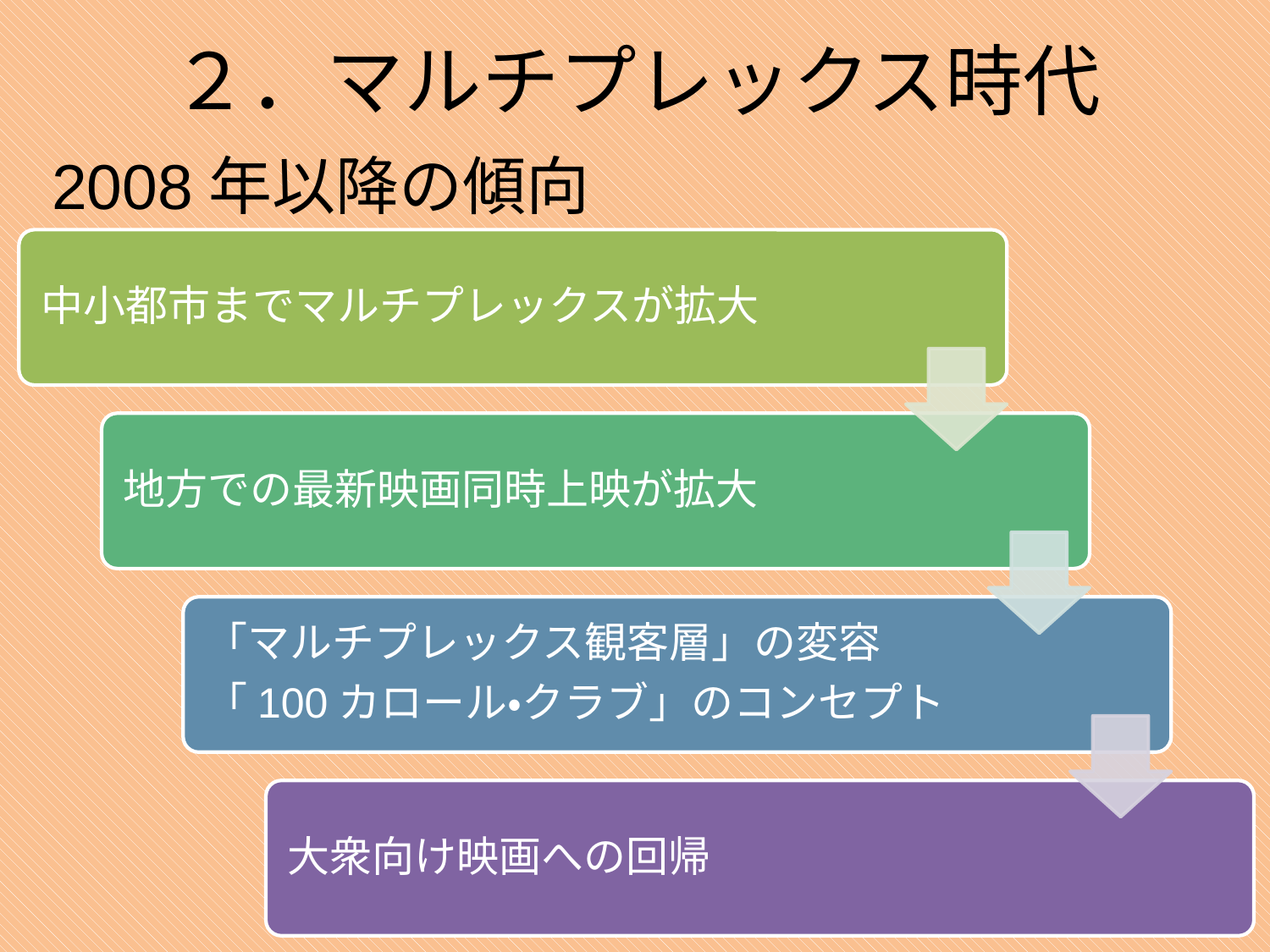

２．マルチプレックス時代
2008年以降の傾向
中小都市までマルチプレックスが拡大
地方での最新映画同時上映が拡大
「マルチプレックス観客層」の変容
「100カロール・クラブ」のコンセプト
大衆向け映画への回帰